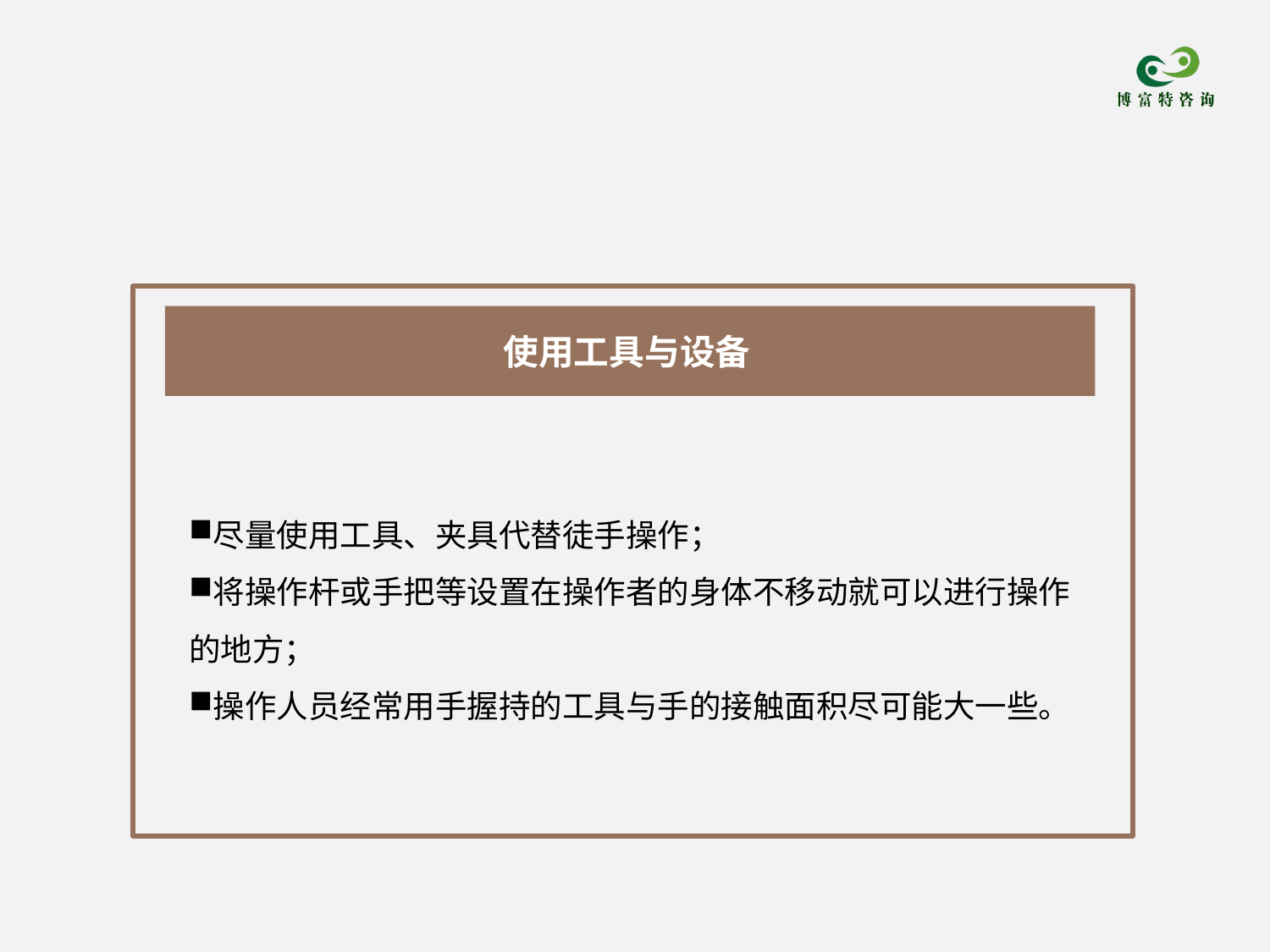

使用工具与设备
尽量使用工具、夹具代替徒手操作；
将操作杆或手把等设置在操作者的身体不移动就可以进行操作的地方；
操作人员经常用手握持的工具与手的接触面积尽可能大一些。